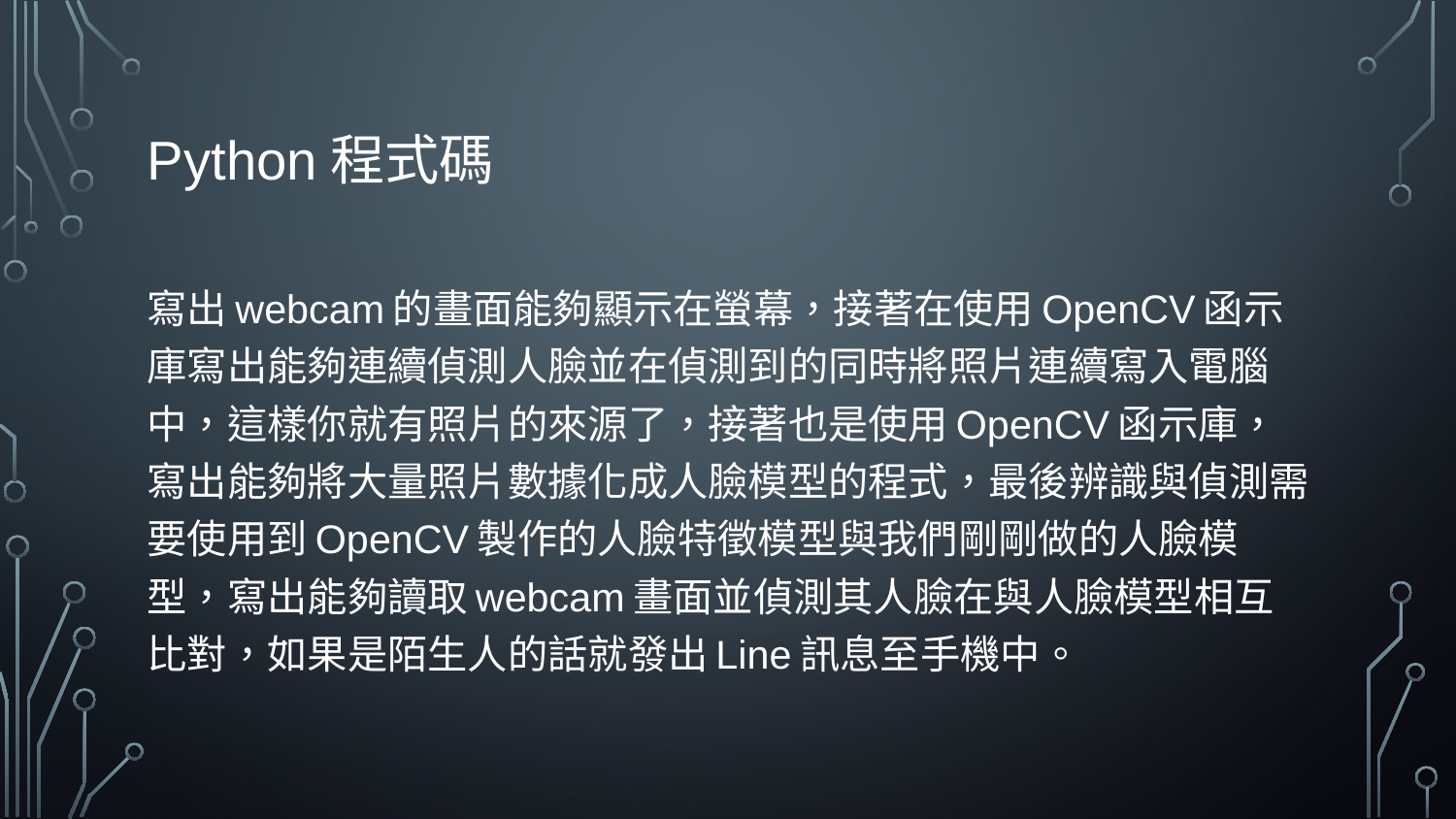

# Python程式碼
寫出webcam的畫面能夠顯示在螢幕，接著在使用OpenCV函示庫寫出能夠連續偵測人臉並在偵測到的同時將照片連續寫入電腦中，這樣你就有照片的來源了，接著也是使用OpenCV函示庫，寫出能夠將大量照片數據化成人臉模型的程式，最後辨識與偵測需要使用到OpenCV製作的人臉特徵模型與我們剛剛做的人臉模型，寫出能夠讀取webcam畫面並偵測其人臉在與人臉模型相互比對，如果是陌生人的話就發出Line訊息至手機中。